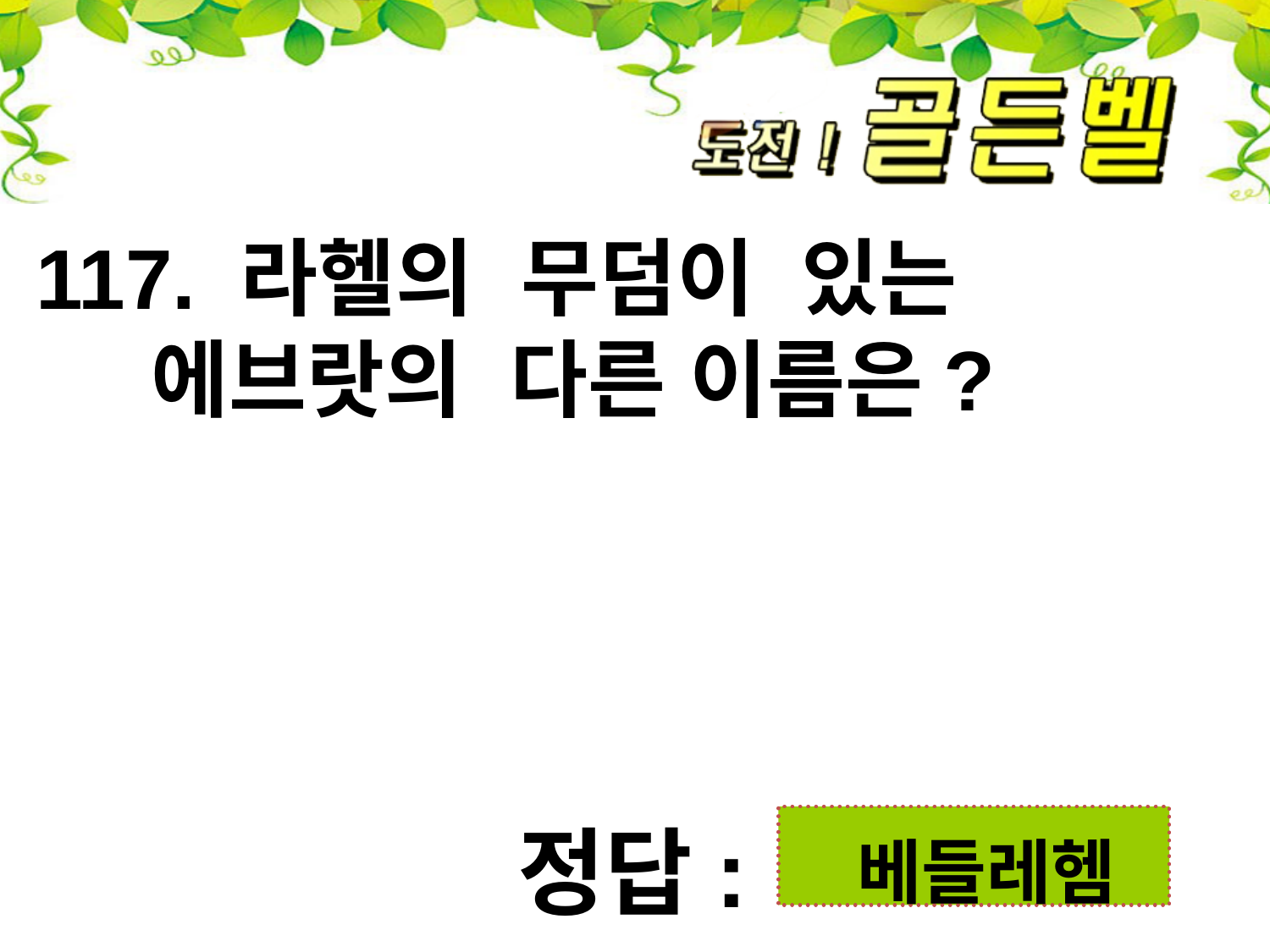

117. 라헬의  무덤이  있는
     에브랏의  다른 이름은?
첨성대
정답:
 베들레헴